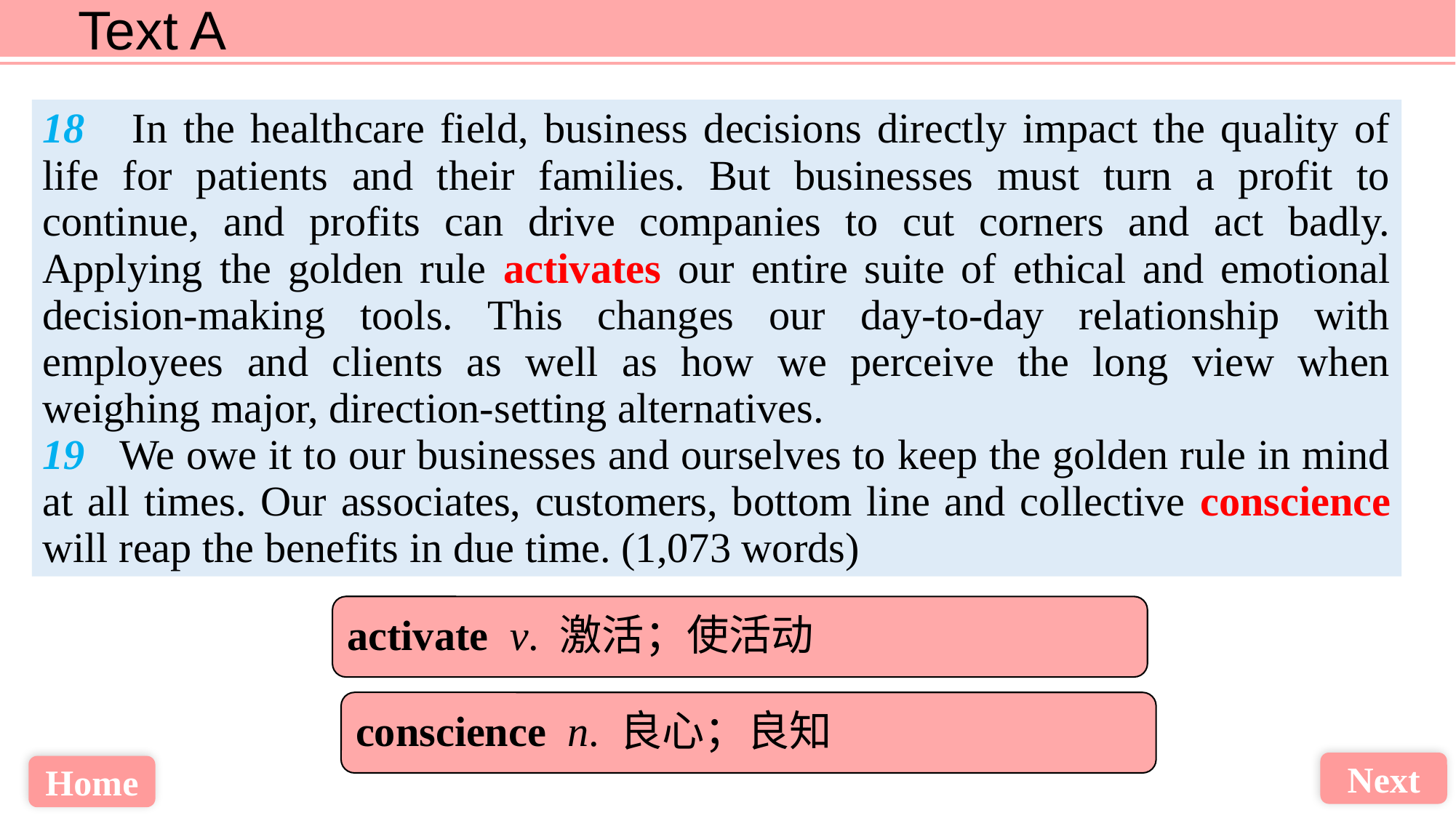

18   In the healthcare field, business decisions directly impact the quality of life for patients and their families. But businesses must turn a profit to continue, and profits can drive companies to cut corners and act badly. Applying the golden rule activates our entire suite of ethical and emotional decision-making tools. This changes our day-to-day relationship with employees and clients as well as how we perceive the long view when weighing major, direction-setting alternatives.
19   We owe it to our businesses and ourselves to keep the golden rule in mind at all times. Our associates, customers, bottom line and collective conscience will reap the benefits in due time. (1,073 words)

activate  v. 激活；使活动
conscience  n. 良心；良知
Next